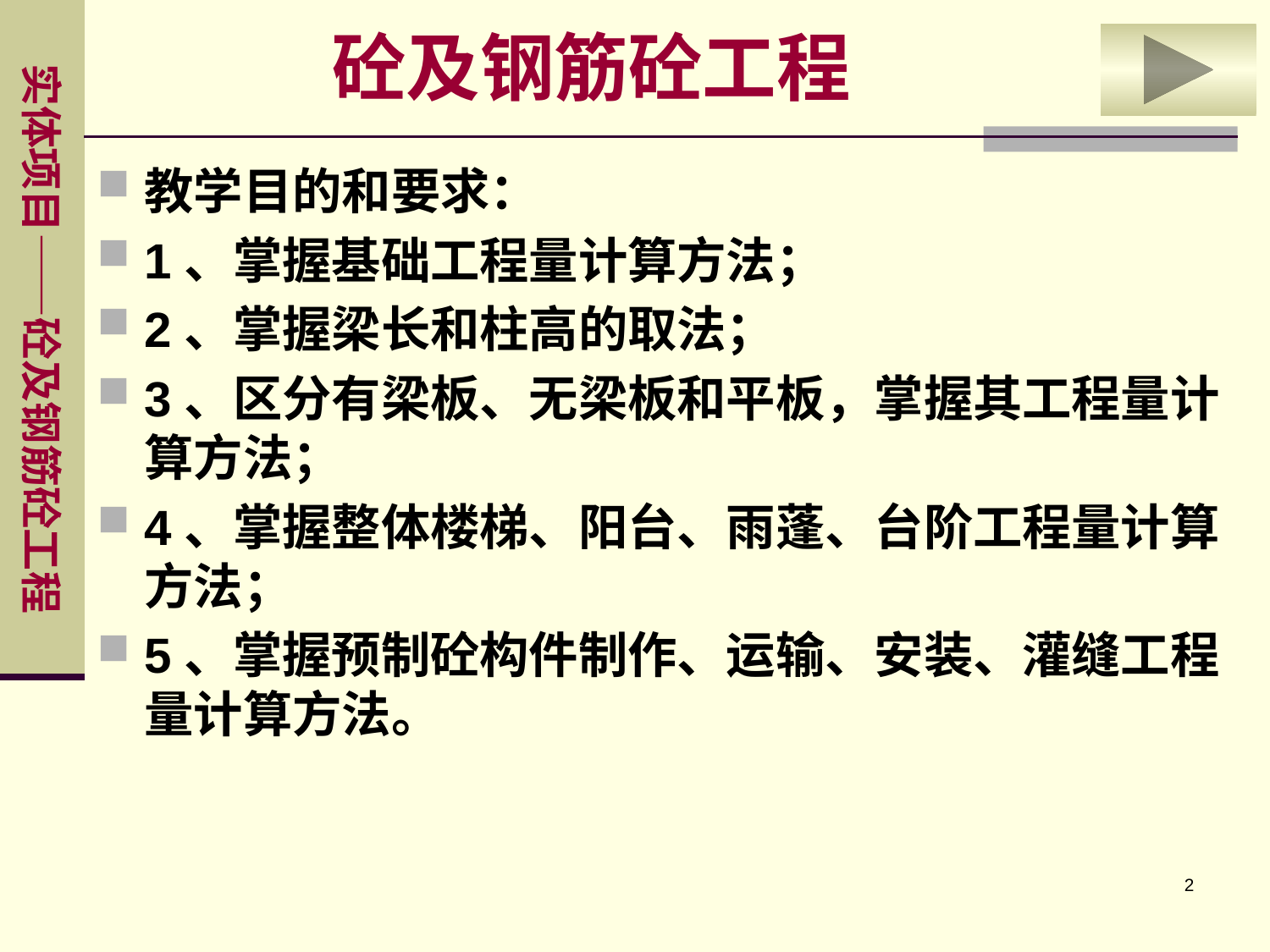

砼及钢筋砼工程
教学目的和要求：
1、掌握基础工程量计算方法；
2、掌握梁长和柱高的取法；
3、区分有梁板、无梁板和平板，掌握其工程量计算方法；
4、掌握整体楼梯、阳台、雨蓬、台阶工程量计算方法；
5、掌握预制砼构件制作、运输、安装、灌缝工程量计算方法。
2